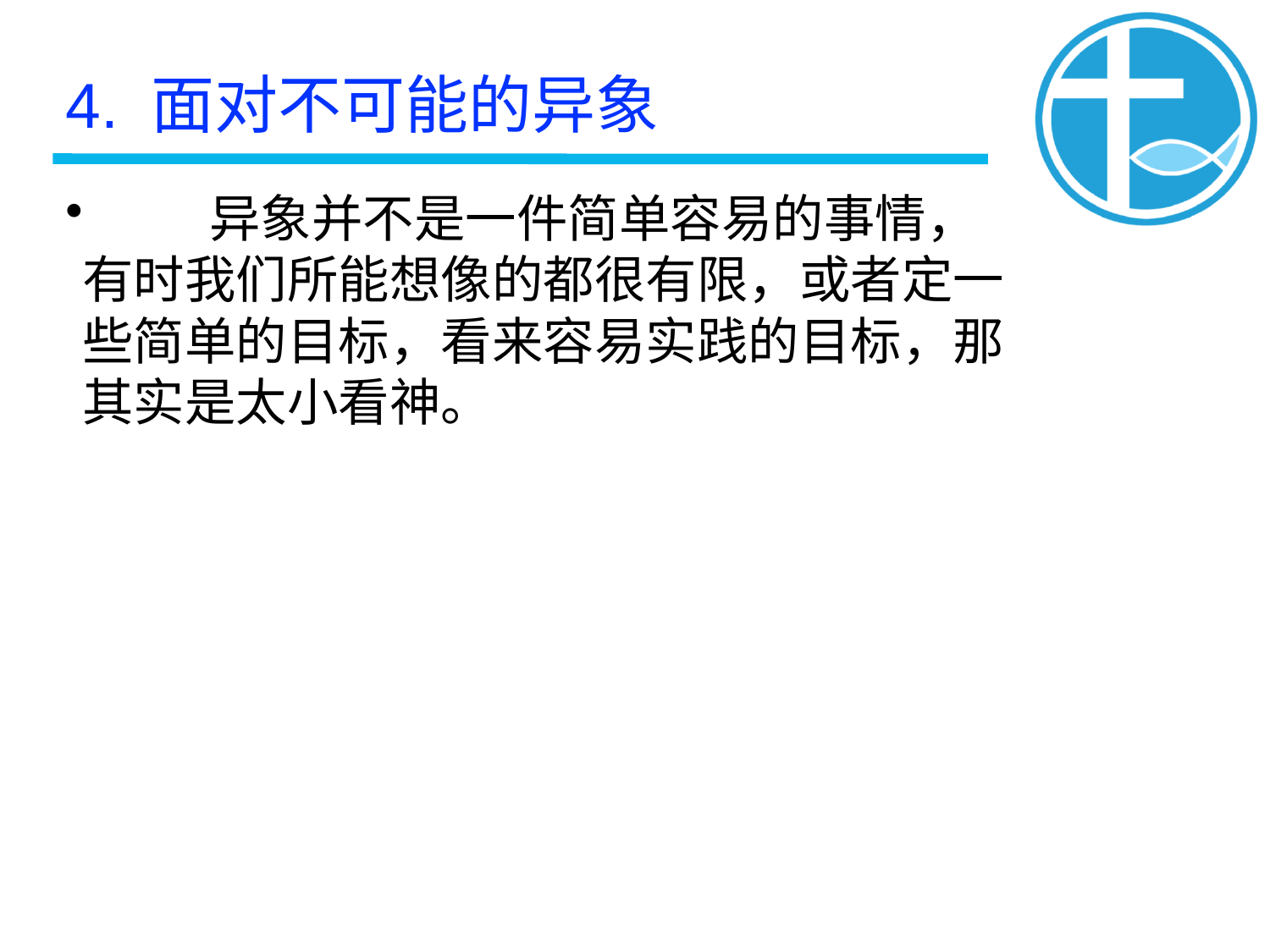

4. 面对不可能的异象
	异象并不是一件简单容易的事情，有时我们所能想像的都很有限，或者定一些简单的目标，看来容易实践的目标，那其实是太小看神。